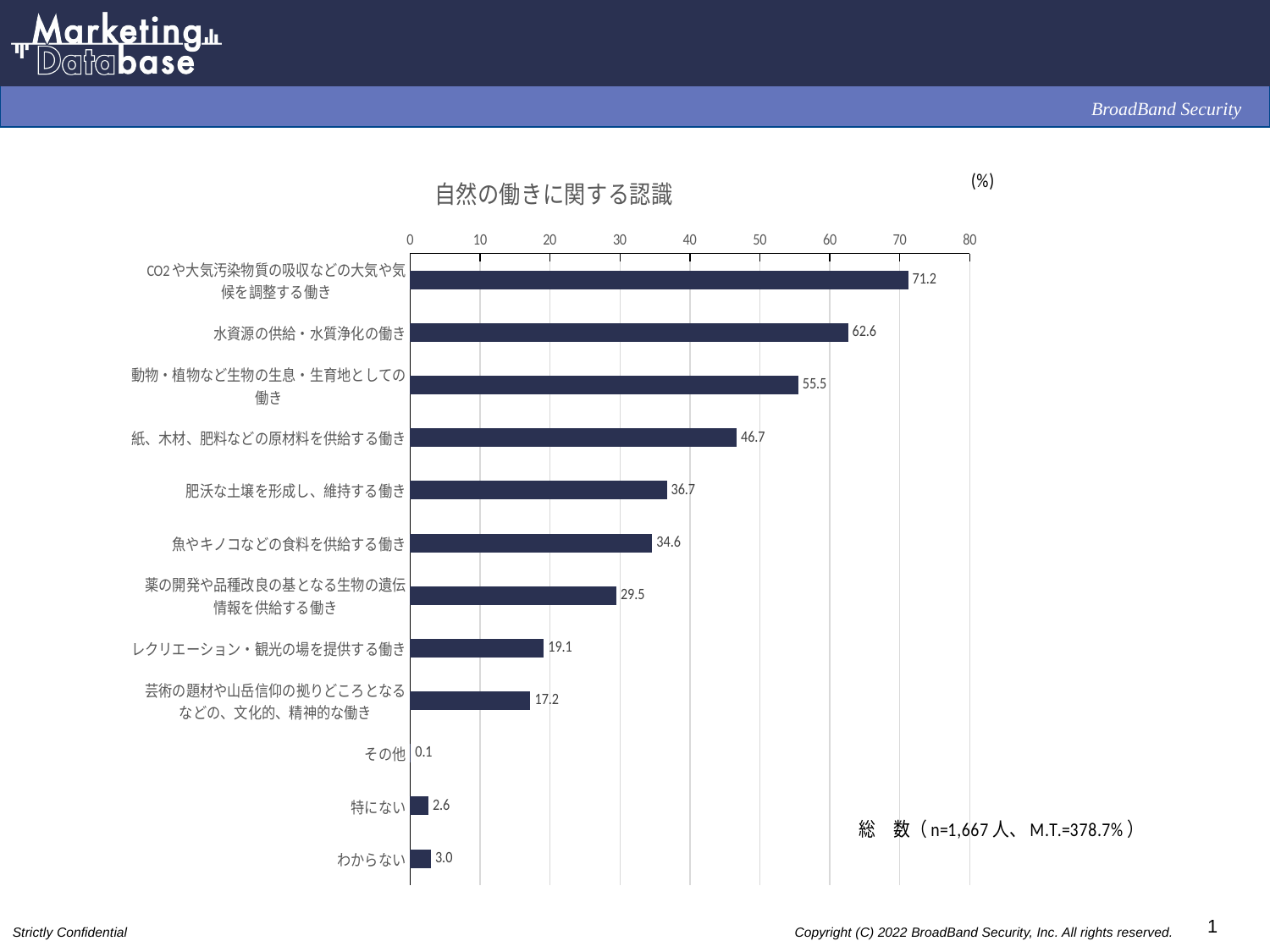

### Chart: 自然の働きに関する認識

| Category |  |
|---|---|
| CO2や大気汚染物質の吸収などの大気や気
候を調整する働き | 71.2 |
| 水資源の供給・水質浄化の働き | 62.6 |
| 動物・植物など生物の生息・生育地としての
働き | 55.5 |
| 紙、木材、肥料などの原材料を供給する働き | 46.7 |
| 肥沃な土壌を形成し、維持する働き | 36.7 |
| 魚やキノコなどの食料を供給する働き | 34.6 |
| 薬の開発や品種改良の基となる生物の遺伝
情報を供給する働き | 29.5 |
| レクリエーション・観光の場を提供する働き | 19.1 |
| 芸術の題材や山岳信仰の拠りどころとなる
などの、文化的、精神的な働き | 17.2 |
| その他 | 0.1 |
| 特にない | 2.6 |
| わからない | 3.0 |